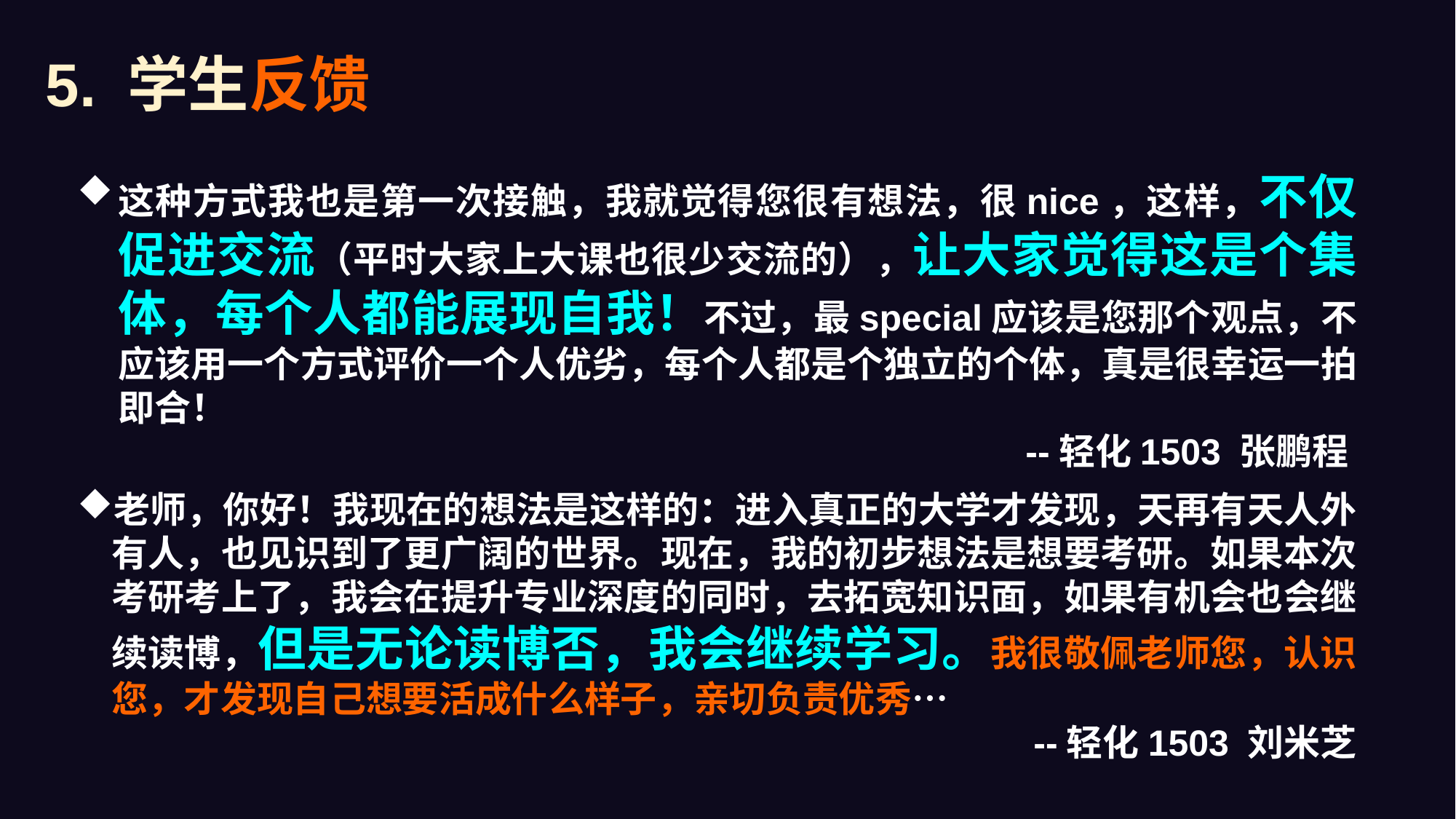

# 5. 学生反馈
这种方式我也是第一次接触，我就觉得您很有想法，很nice，这样，不仅促进交流（平时大家上大课也很少交流的），让大家觉得这是个集体，每个人都能展现自我！不过，最special应该是您那个观点，不应该用一个方式评价一个人优劣，每个人都是个独立的个体，真是很幸运一拍即合！
--轻化1503 张鹏程
老师，你好！我现在的想法是这样的：进入真正的大学才发现，天再有天人外有人，也见识到了更广阔的世界。现在，我的初步想法是想要考研。如果本次考研考上了，我会在提升专业深度的同时，去拓宽知识面，如果有机会也会继续读博，但是无论读博否，我会继续学习。我很敬佩老师您，认识您，才发现自己想要活成什么样子，亲切负责优秀…
--轻化1503 刘米芝